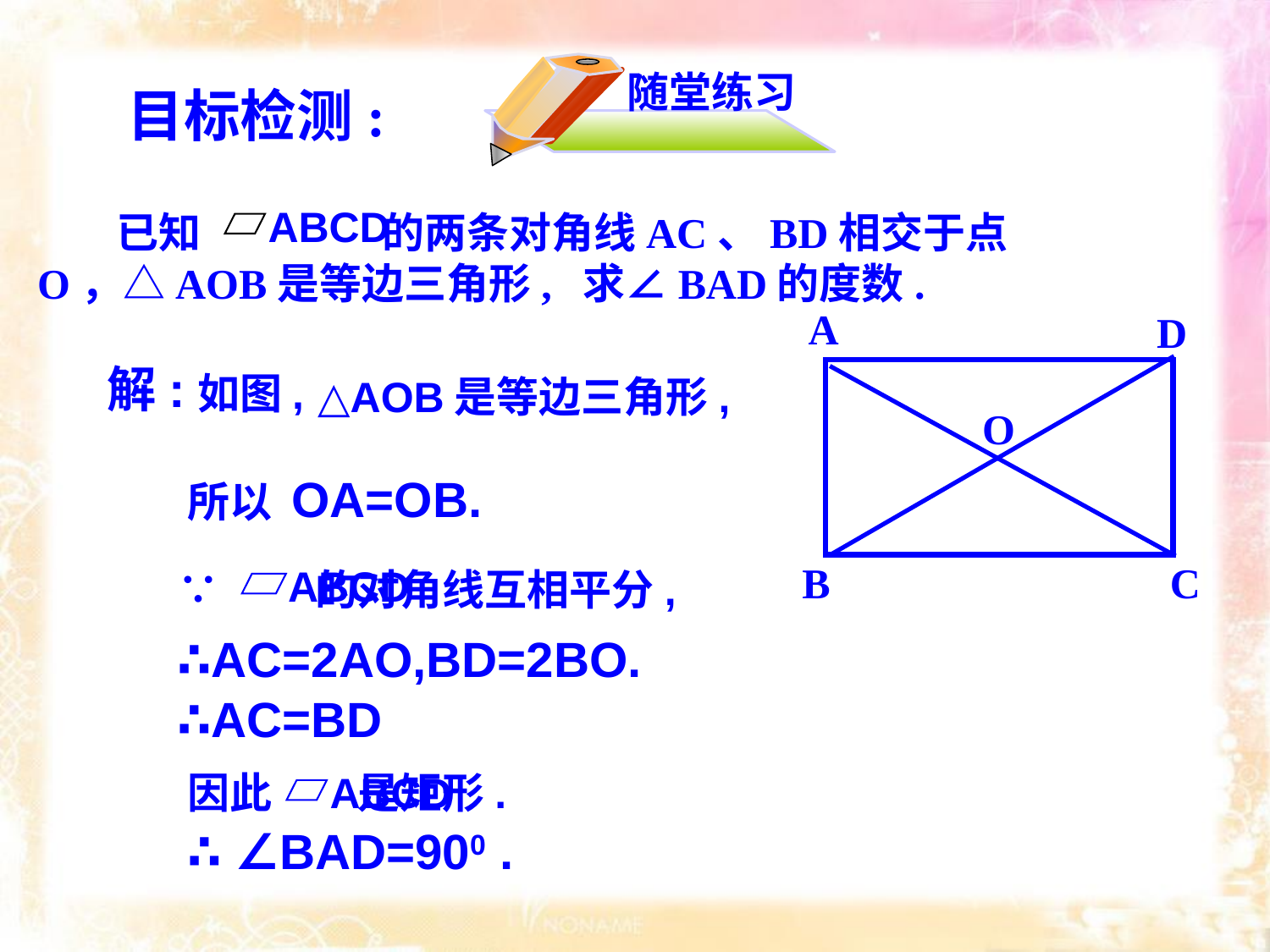

随堂练习

目标检测:
ABCD

         已知                   的两条对角线AC、BD相交于点O，△AOB是等边三角形,  求∠BAD的度数.
A
D

B
C

O
解:
如图,
△AOB是等边三角形,
所以 OA=OB.
ABCD

∵         的对角线互相平分,
∴AC=2AO,BD=2BO.
∴AC=BD
因此         是矩形.
ABCD

∴ ∠BAD=900 .